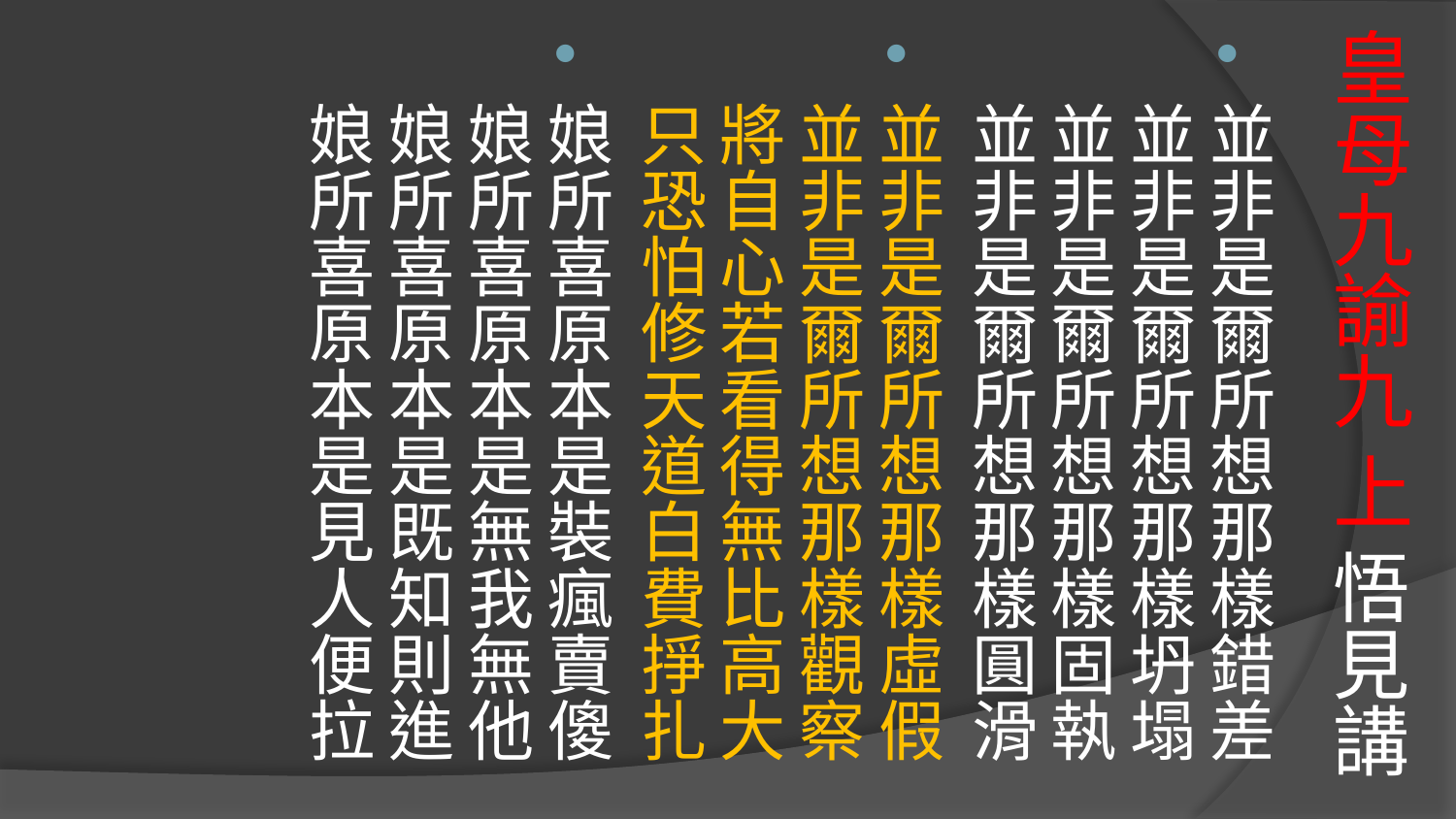

# 皇母九諭九 上 悟見講
並非是爾所想那樣錯差並非是爾所想那樣坍塌
並非是爾所想那樣固執並非是爾所想那樣圓滑
並非是爾所想那樣虛假並非是爾所想那樣觀察
將自心若看得無比高大只恐怕修天道白費掙扎
娘所喜原本是裝瘋賣傻娘所喜原本是無我無他
娘所喜原本是既知則進娘所喜原本是見人便拉